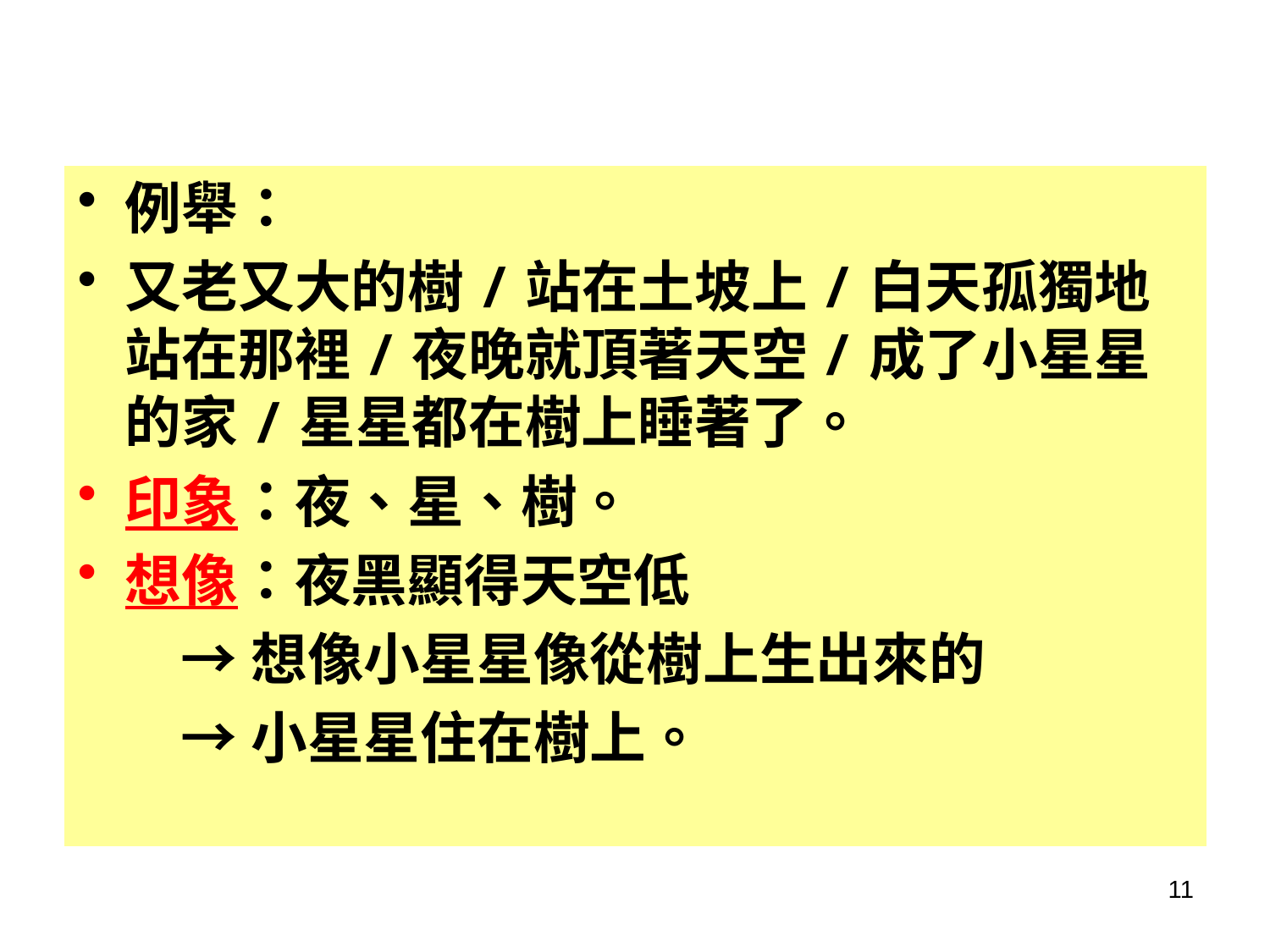

例舉：
又老又大的樹/站在土坡上/白天孤獨地站在那裡/夜晚就頂著天空/成了小星星的家/星星都在樹上睡著了。
印象：夜、星、樹。
想像：夜黑顯得天空低
        →想像小星星像從樹上生出來的
        →小星星住在樹上。

11